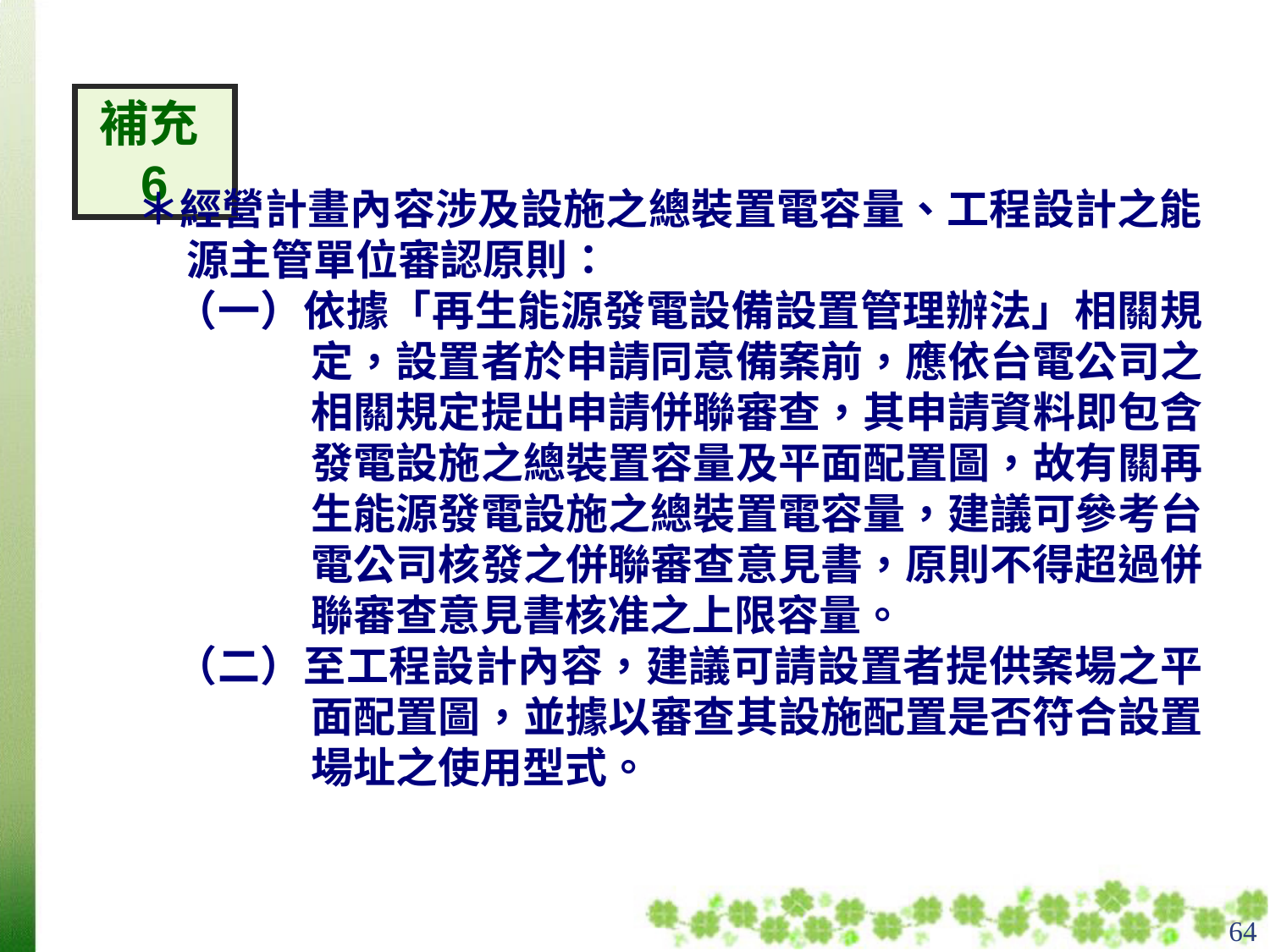

補充6
＊經營計畫內容涉及設施之總裝置電容量、工程設計之能源主管單位審認原則：
（一）依據「再生能源發電設備設置管理辦法」相關規定，設置者於申請同意備案前，應依台電公司之相關規定提出申請併聯審查，其申請資料即包含發電設施之總裝置容量及平面配置圖，故有關再生能源發電設施之總裝置電容量，建議可參考台電公司核發之併聯審查意見書，原則不得超過併聯審查意見書核准之上限容量。
（二）至工程設計內容，建議可請設置者提供案場之平面配置圖，並據以審查其設施配置是否符合設置場址之使用型式。
64